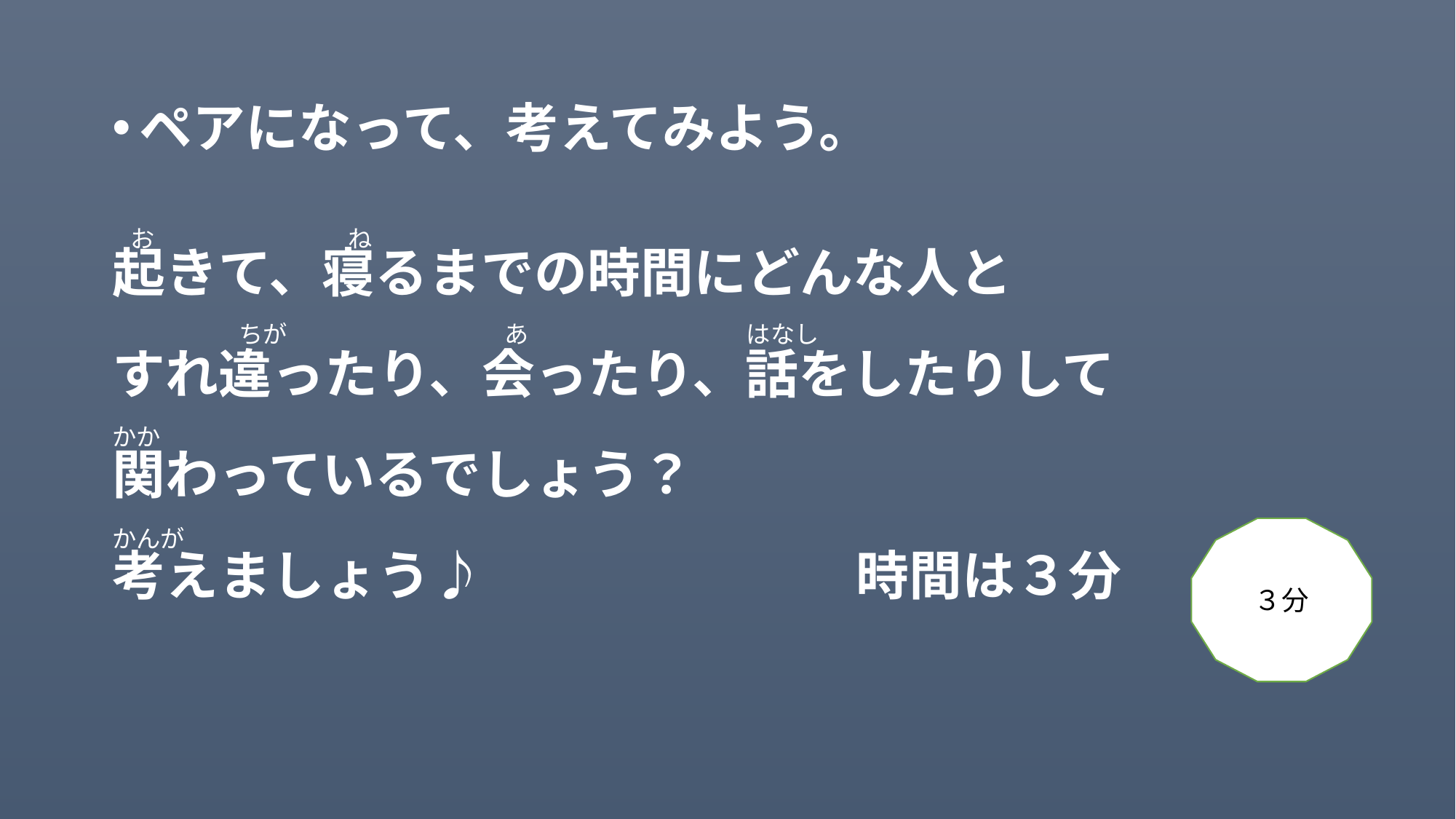

ペアになって、考えてみよう。

起きて、寝るまでの時間にどんな人と

すれ違ったり、会ったり、話をしたりして

関わっているでしょう？

考えましょう♪　　　　　　　時間は３分

お　　　　　　　　ね
ちが　　　　　　　　　あ　　　　　　　　　はなし
かか
かんが
３分